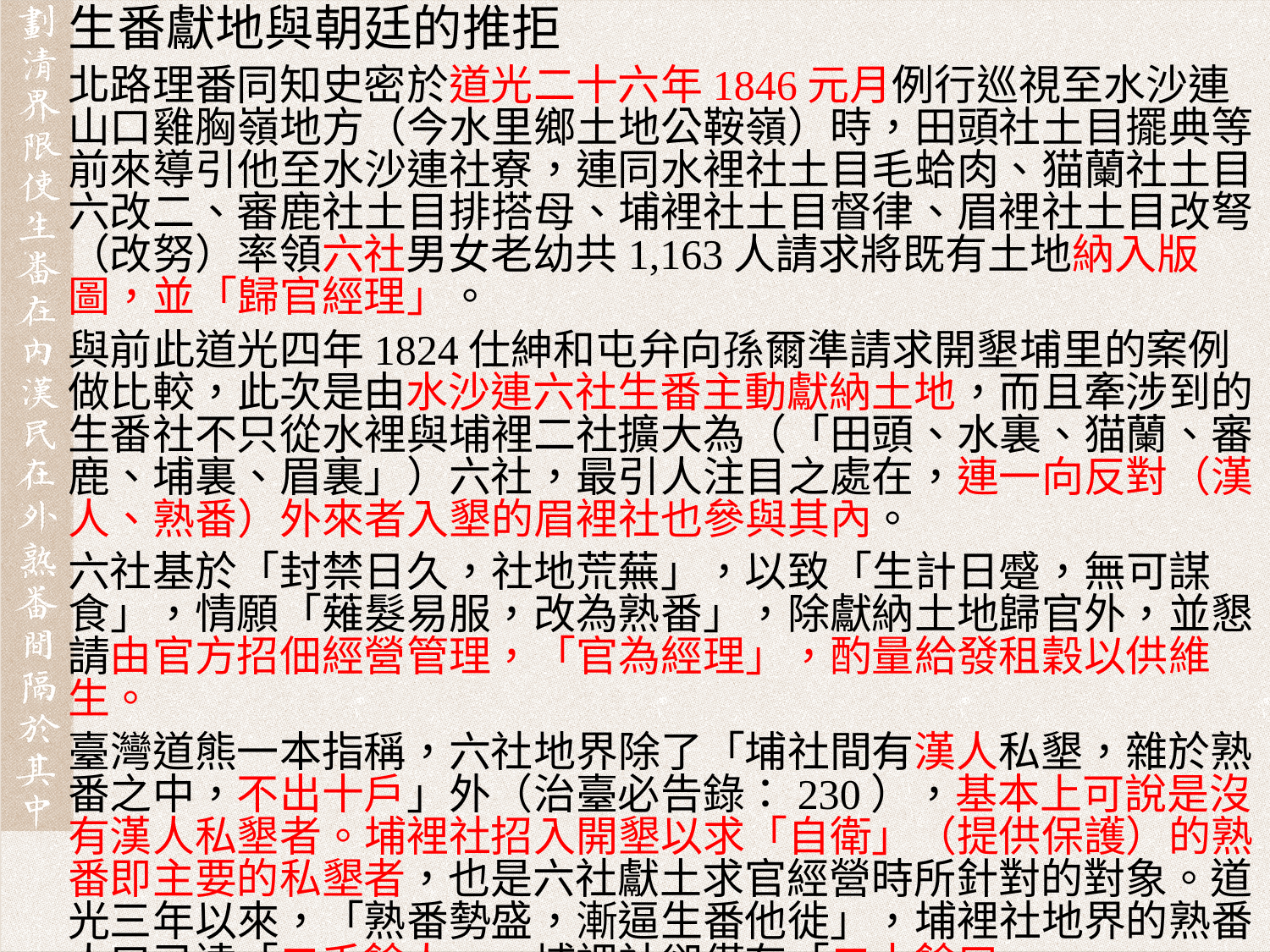

生番獻地與朝廷的推拒
北路理番同知史密於道光二十六年1846元月例行巡視至水沙連山口雞胸嶺地方（今水里鄉土地公鞍嶺）時，田頭社土目擺典等前來導引他至水沙連社寮，連同水裡社土目毛蛤肉、猫蘭社土目六改二、審鹿社土目排搭母、埔裡社土目督律、眉裡社土目改弩（改努）率領六社男女老幼共1,163人請求將既有土地納入版圖，並「歸官經理」。
與前此道光四年1824仕紳和屯弁向孫爾準請求開墾埔里的案例做比較，此次是由水沙連六社生番主動獻納土地，而且牽涉到的生番社不只從水裡與埔裡二社擴大為（「田頭、水裏、猫蘭、審鹿、埔裏、眉裏」）六社，最引人注目之處在，連一向反對（漢人、熟番）外來者入墾的眉裡社也參與其內。
六社基於「封禁日久，社地荒蕪」，以致「生計日蹙，無可謀食」，情願「薙髮易服，改為熟番」，除獻納土地歸官外，並懇請由官方招佃經營管理，「官為經理」，酌量給發租穀以供維生。
臺灣道熊一本指稱，六社地界除了「埔社間有漢人私墾，雜於熟番之中，不出十戶」外（治臺必告錄：230），基本上可說是沒有漢人私墾者。埔裡社招入開墾以求「自衛」（提供保護）的熟番即主要的私墾者，也是六社獻土求官經營時所針對的對象。道光三年以來，「熟番勢盛，漸逼生番他徙」，埔裡社地界的熟番人口已達「二千餘人」，埔裡社卻僅存「二十餘口」。